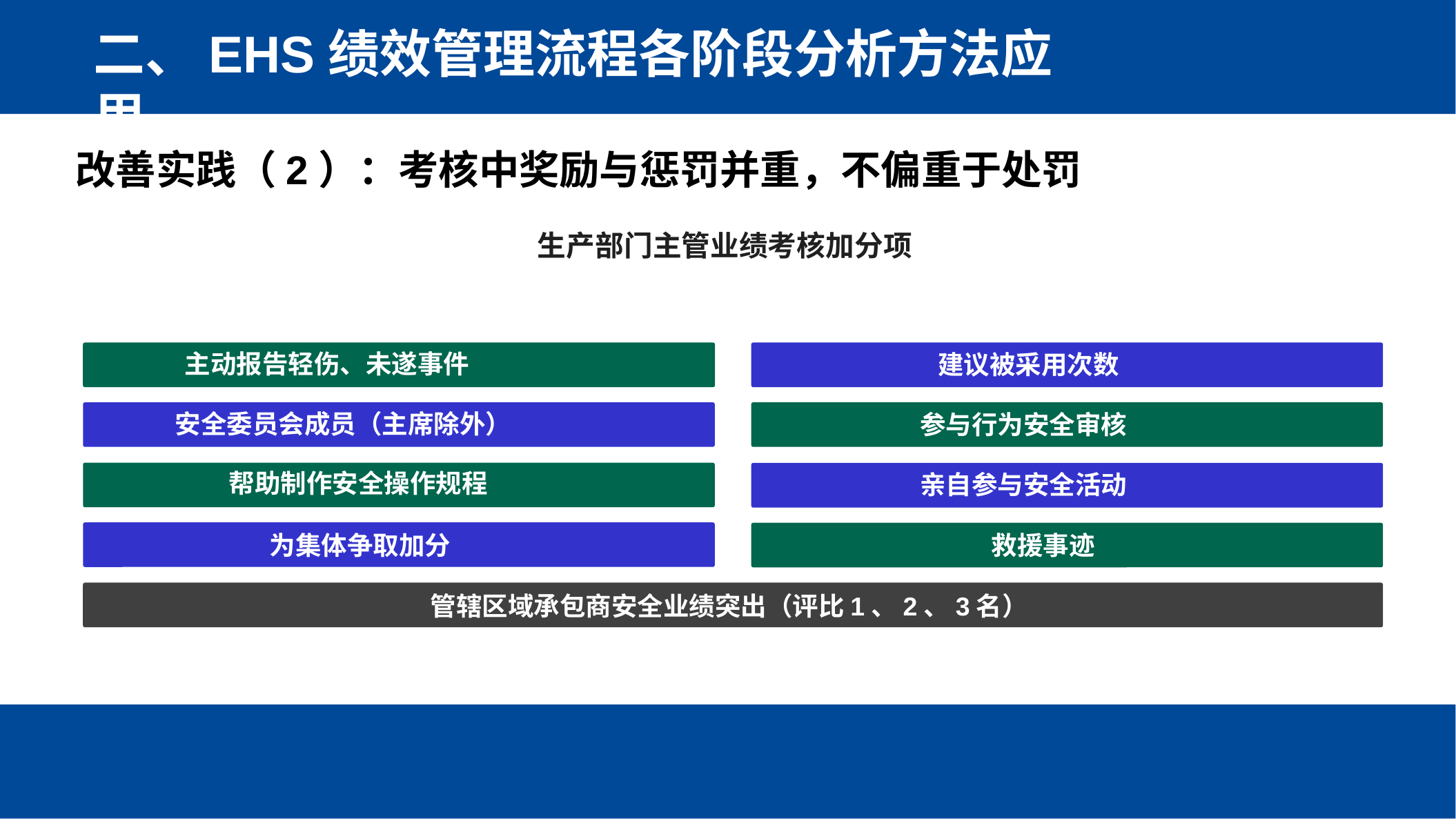

二、EHS绩效管理流程各阶段分析方法应用
改善实践（2）：考核中奖励与惩罚并重，不偏重于处罚
生产部门主管业绩考核加分项

主动报告轻伤、未遂事件

建议被采用次数

安全委员会成员（主席除外）
参与行为安全审核
帮助制作安全操作规程

亲自参与安全活动

为集体争取加分
救援事迹

管辖区域承包商安全业绩突出（评比1、2、3名）